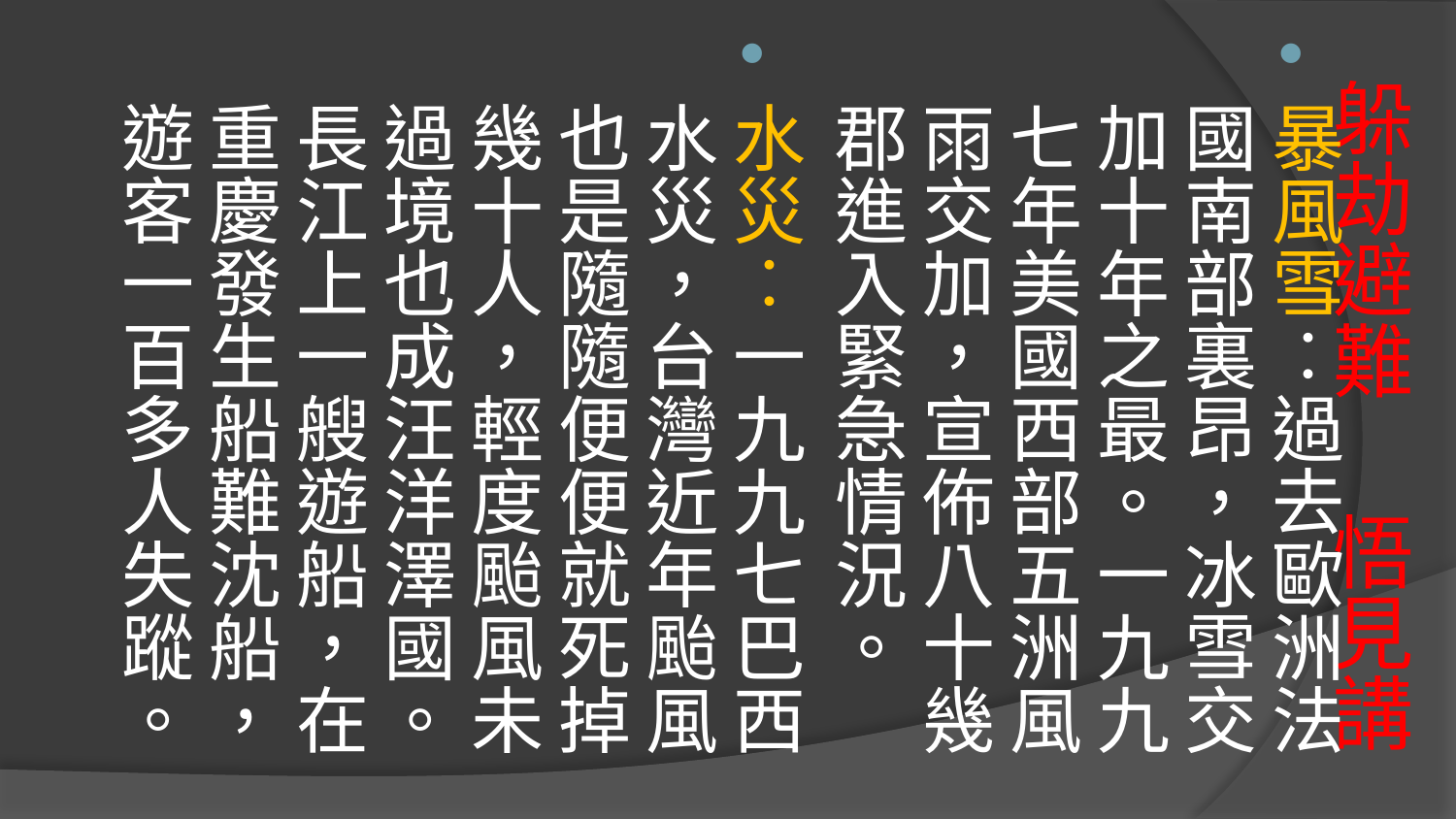

暴風雪︰過去歐洲法國南部裏昂，冰雪交加十年之最。一九九七年美國西部五洲風雨交加，宣佈八十幾郡進入緊急情況。
水災︰一九九七巴西水災，台灣近年颱風也是隨隨便便就死掉幾十人，輕度颱風未過境也成汪洋澤國。長江上一艘遊船，在重慶發生船難沈船，遊客一百多人失蹤。
# 躲劫避難      悟見講